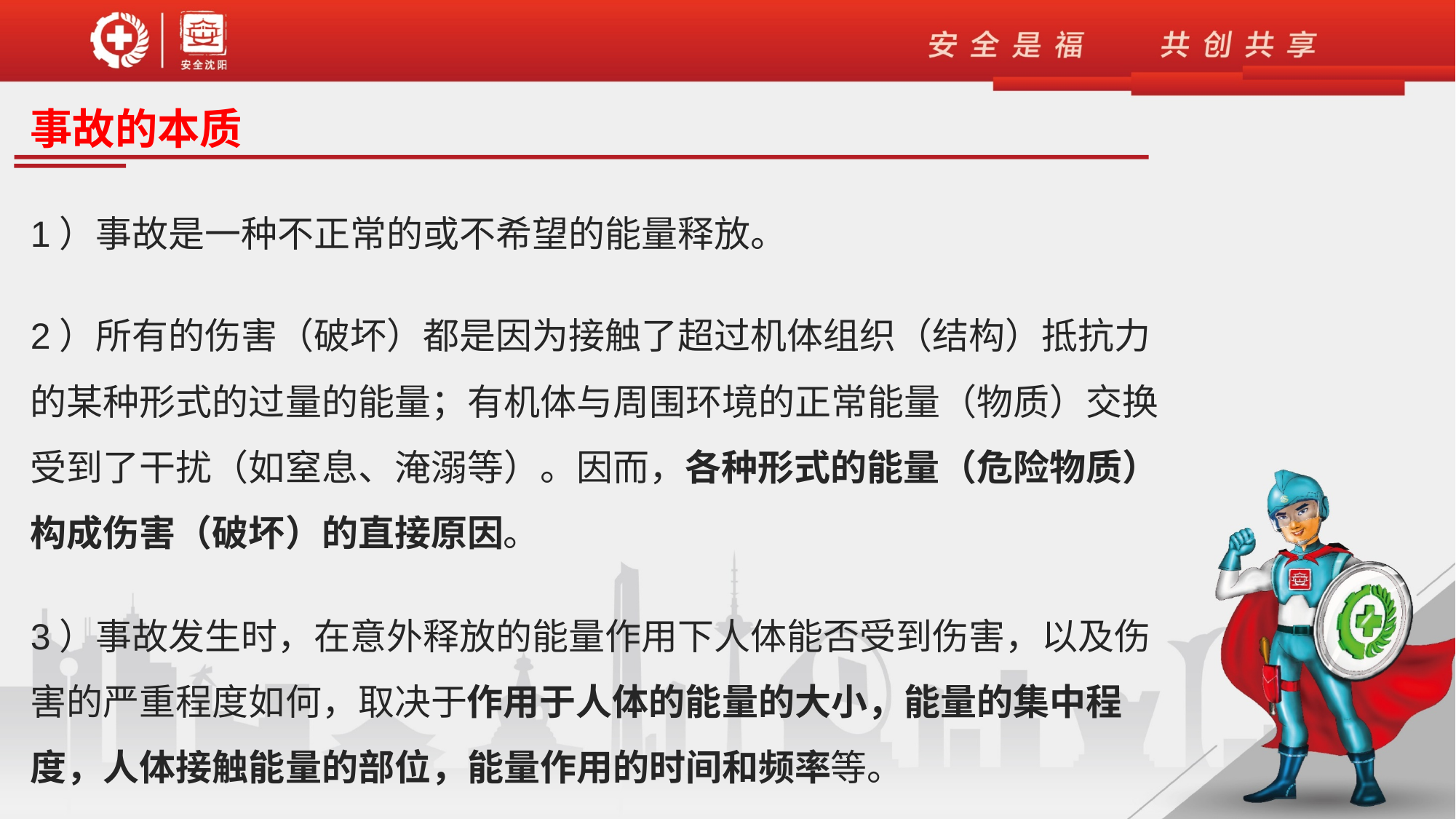

事故的本质

1）事故是一种不正常的或不希望的能量释放。
2）所有的伤害（破坏）都是因为接触了超过机体组织（结构）抵抗力的某种形式的过量的能量；有机体与周围环境的正常能量（物质）交换受到了干扰（如窒息、淹溺等）。因而，各种形式的能量（危险物质）构成伤害（破坏）的直接原因。
3）事故发生时，在意外释放的能量作用下人体能否受到伤害，以及伤害的严重程度如何，取决于作用于人体的能量的大小，能量的集中程度，人体接触能量的部位，能量作用的时间和频率等。